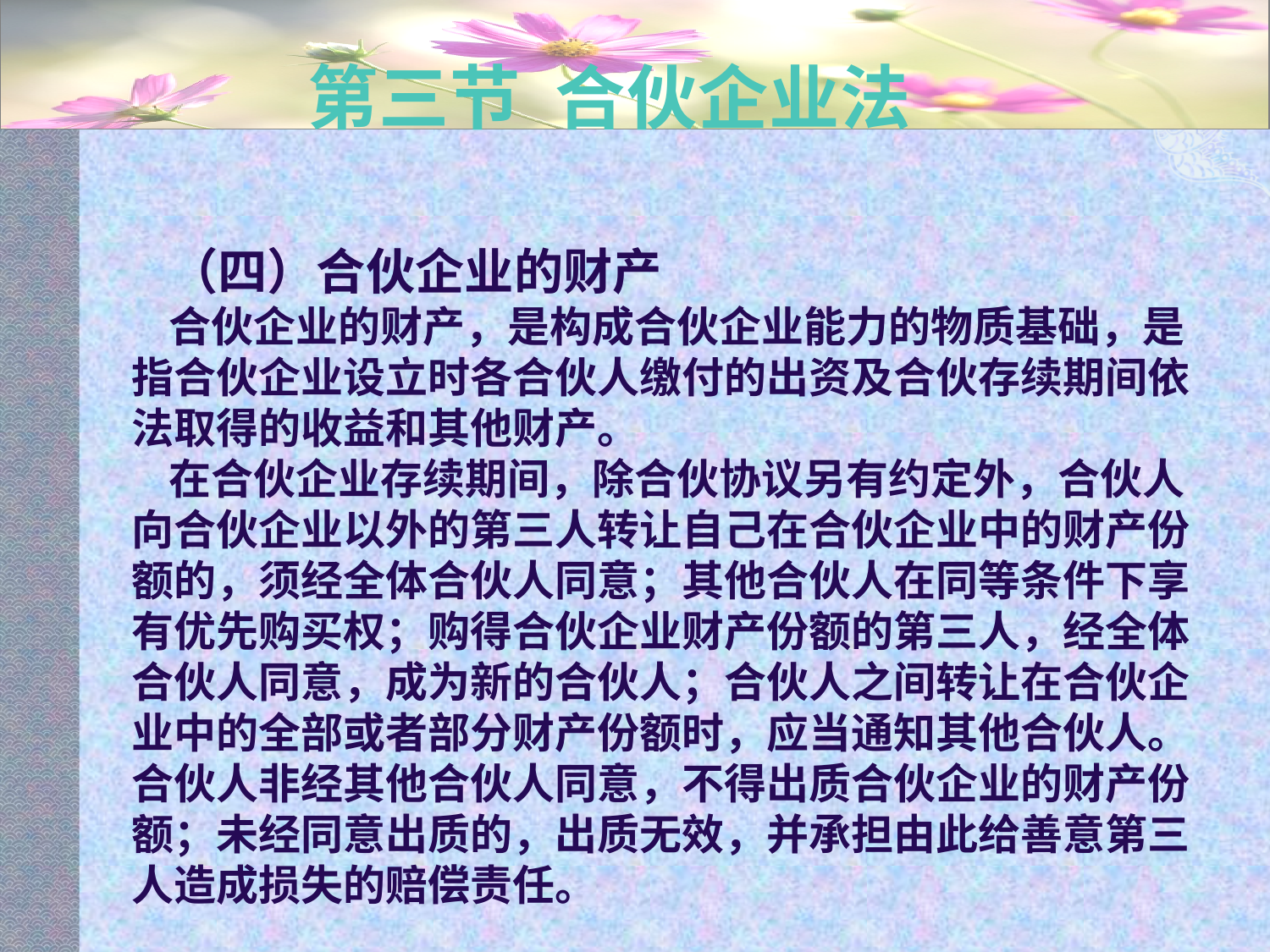

# 第三节  合伙企业法
（四）合伙企业的财产
合伙企业的财产，是构成合伙企业能力的物质基础，是指合伙企业设立时各合伙人缴付的出资及合伙存续期间依法取得的收益和其他财产。
在合伙企业存续期间，除合伙协议另有约定外，合伙人向合伙企业以外的第三人转让自己在合伙企业中的财产份额的，须经全体合伙人同意；其他合伙人在同等条件下享有优先购买权；购得合伙企业财产份额的第三人，经全体合伙人同意，成为新的合伙人；合伙人之间转让在合伙企业中的全部或者部分财产份额时，应当通知其他合伙人。合伙人非经其他合伙人同意，不得出质合伙企业的财产份额；未经同意出质的，出质无效，并承担由此给善意第三人造成损失的赔偿责任。